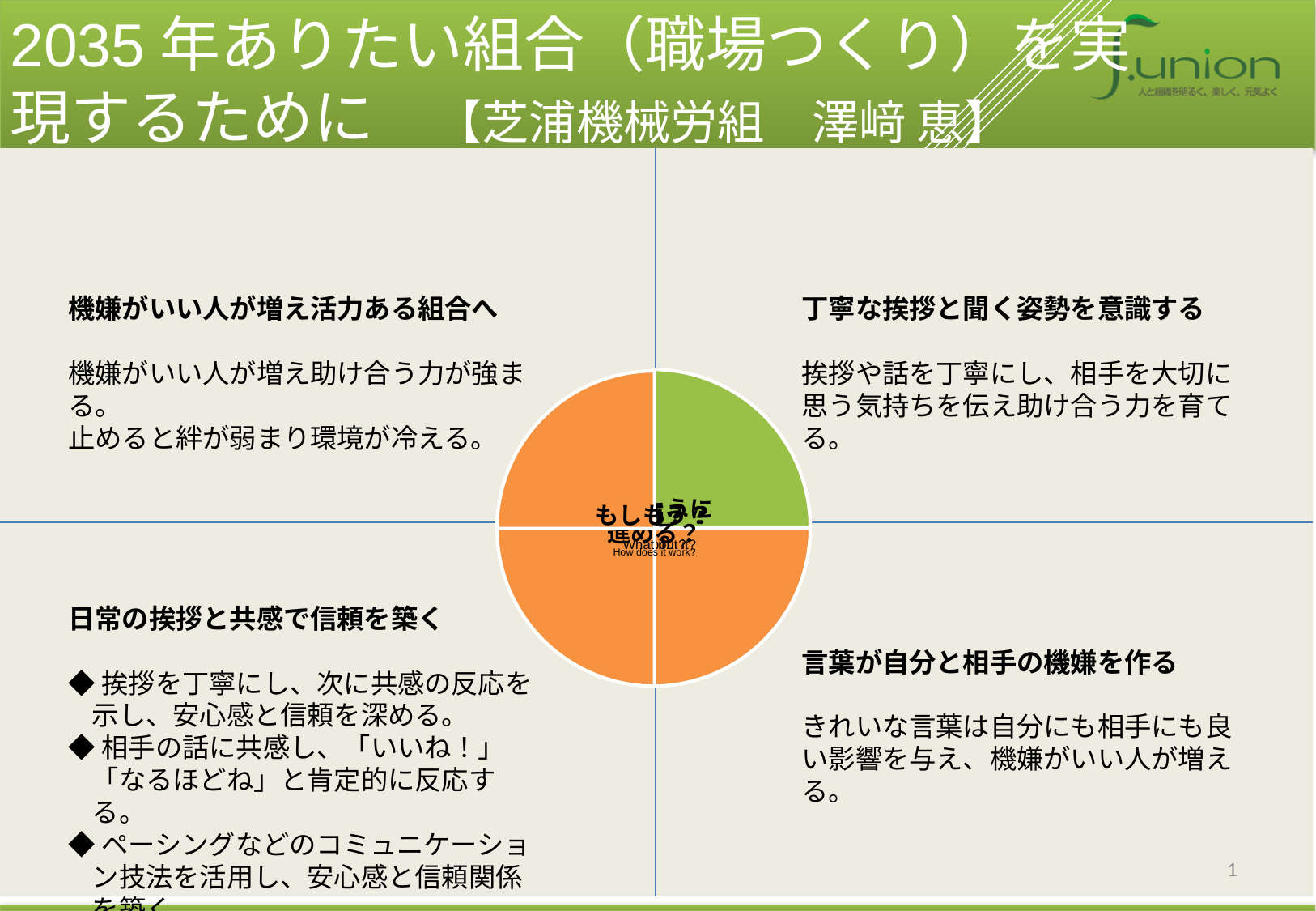

2035年ありたい組合（職場つくり）を実現するために　【芝浦機械労組　澤﨑 恵】

機嫌がいい人が増え活力ある組合へ

機嫌がいい人が増え助け合う力が強まる。
止めると絆が弱まり環境が冷える。
丁寧な挨拶と聞く姿勢を意識する

挨拶や話を丁寧にし、相手を大切に思う気持ちを伝え助け合う力を育てる。
なぜ？
Why＆Why Not?
何を行う？
What about it?
どのように
進める？
How does it work?
もしも…？
What if…?
日常の挨拶と共感で信頼を築く

◆挨拶を丁寧にし、次に共感の反応を示し、安心感と信頼を深める。
◆相手の話に共感し、「いいね！」「なるほどね」と肯定的に反応する。
◆ペーシングなどのコミュニケーション技法を活用し、安心感と信頼関係を築く。
言葉が自分と相手の機嫌を作る

きれいな言葉は自分にも相手にも良い影響を与え、機嫌がいい人が増える。
1